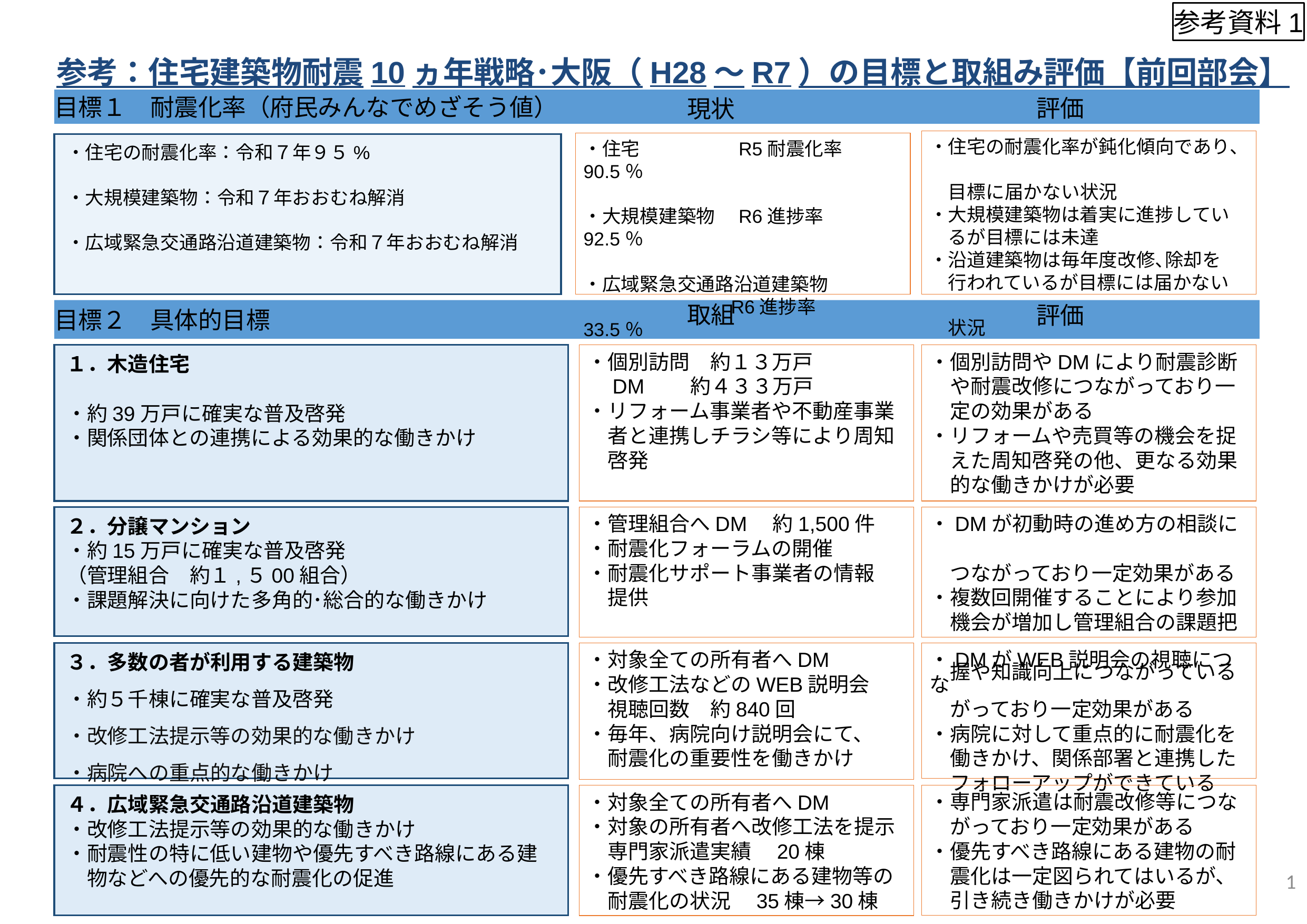

参考資料1
参考：住宅建築物耐震10ヵ年戦略･大阪（H28～R7）の目標と取組み評価【前回部会】
目標１　耐震化率（府民みんなでめざそう値）
評価
現状
・住宅の耐震化率が鈍化傾向であり、
　目標に届かない状況
・大規模建築物は着実に進捗してい
　るが目標には未達
・沿道建築物は毎年度改修､除却を
　行われているが目標には届かない
　状況
・住宅　　　　　R5耐震化率 90.5％

・大規模建築物　R6進捗率　 92.5％

・広域緊急交通路沿道建築物
                            R6進捗率　 33.5％
・住宅の耐震化率：令和７年９５%

・大規模建築物：令和７年おおむね解消

・広域緊急交通路沿道建築物：令和７年おおむね解消
取組
評価
目標２　具体的目標
１．木造住宅

・約39万戸に確実な普及啓発
・関係団体との連携による効果的な働きかけ
２．分譲マンション
・約15万戸に確実な普及啓発
（管理組合　約１,５00組合）
・課題解決に向けた多角的･総合的な働きかけ
３．多数の者が利用する建築物
・約５千棟に確実な普及啓発
・改修工法提示等の効果的な働きかけ
・病院への重点的な働きかけ
４．広域緊急交通路沿道建築物
・改修工法提示等の効果的な働きかけ
・耐震性の特に低い建物や優先すべき路線にある建
　物などへの優先的な耐震化の促進
・個別訪問　約１３万戸
　DM　　約４３３万戸
・リフォーム事業者や不動産事業
　者と連携しチラシ等により周知
　啓発
・管理組合へDM　約1,500件
・耐震化フォーラムの開催
・耐震化サポート事業者の情報
　提供
・対象全ての所有者へDM
・改修工法などのWEB説明会
　視聴回数　約840回
・毎年、病院向け説明会にて、
　耐震化の重要性を働きかけ
・対象全ての所有者へDM
・対象の所有者へ改修工法を提示
　専門家派遣実績　20棟
・優先すべき路線にある建物等の
　耐震化の状況　35棟→30棟

・個別訪問やDMにより耐震診断
　や耐震改修につながっており一
　定の効果がある
・リフォームや売買等の機会を捉
　えた周知啓発の他、更なる効果
　的な働きかけが必要

・DMが初動時の進め方の相談に
　つながっており一定効果がある
・複数回開催することにより参加
　機会が増加し管理組合の課題把
　握や知識向上につながっている
・DMがWEB説明会の視聴につな
　がっており一定効果がある
・病院に対して重点的に耐震化を
　働きかけ、関係部署と連携した
　フォローアップができている
・専門家派遣は耐震改修等につな
　がっており一定効果がある
・優先すべき路線にある建物の耐
　震化は一定図られてはいるが、
　引き続き働きかけが必要
1